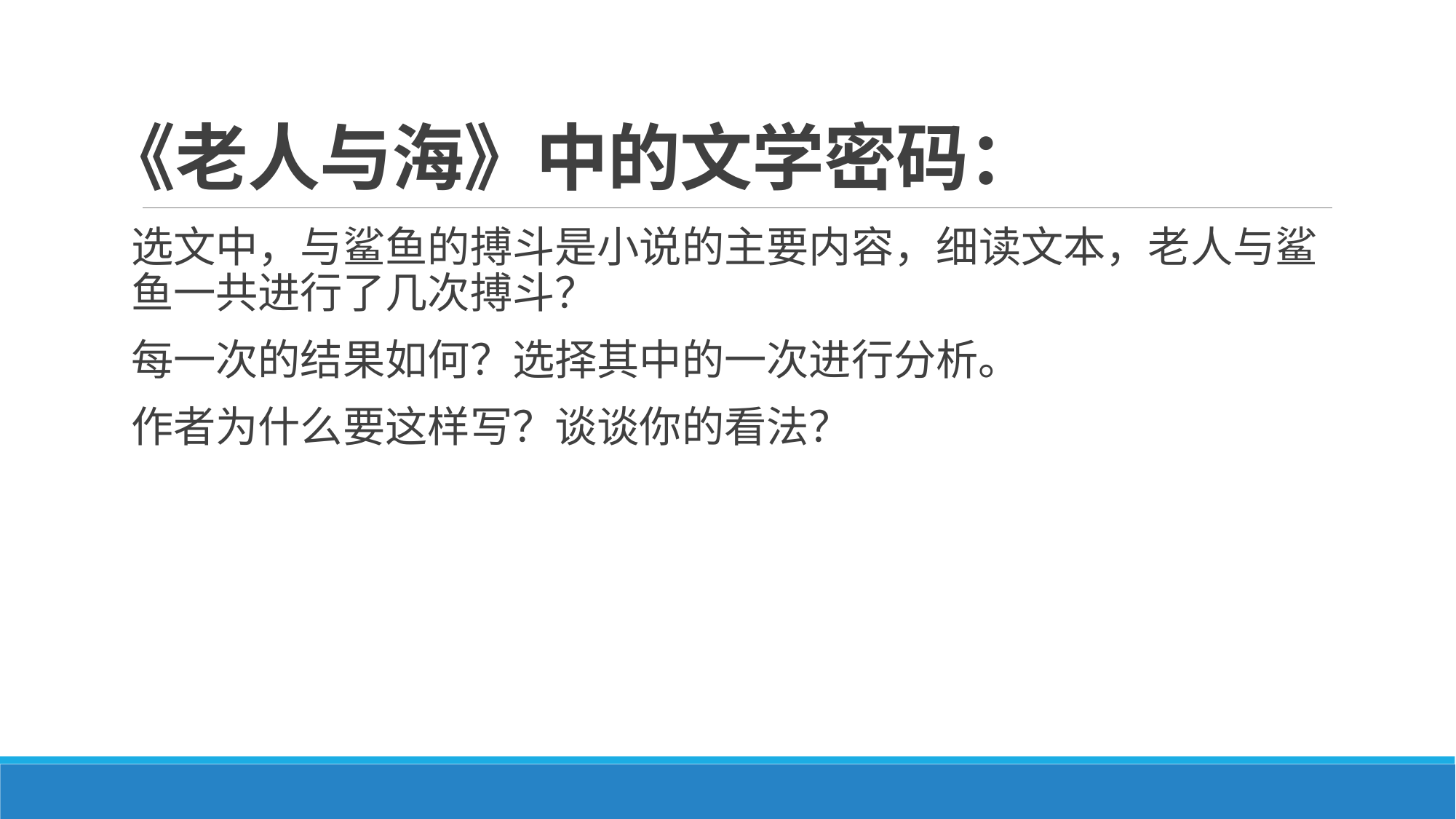

# 《老人与海》中的文学密码：
选文中，与鲨鱼的搏斗是小说的主要内容，细读文本，老人与鲨鱼一共进行了几次搏斗？
每一次的结果如何？选择其中的一次进行分析。
作者为什么要这样写？谈谈你的看法？